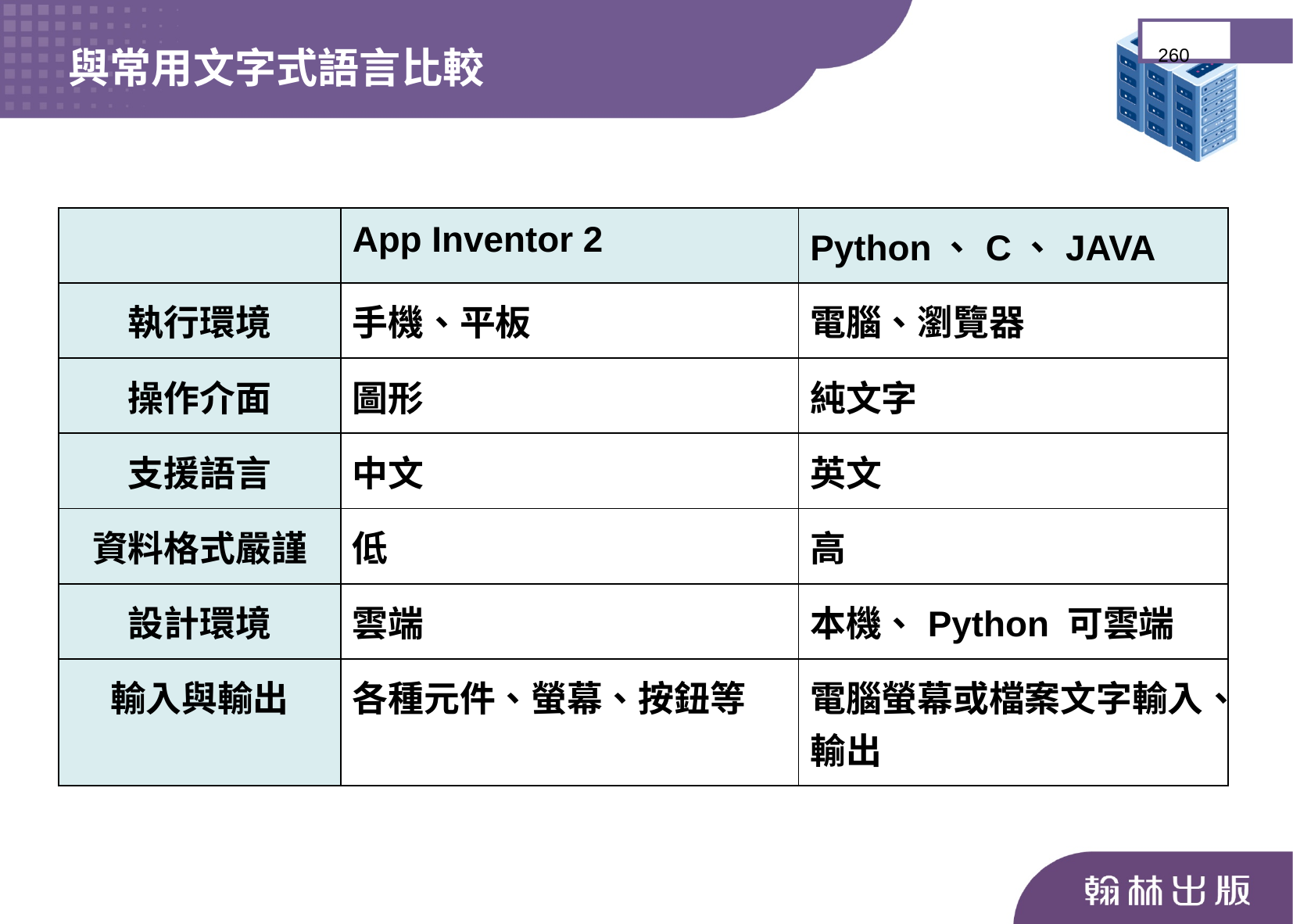

與常用文字式語言比較
260
|  | App Inventor 2 | Python、C、JAVA |
| --- | --- | --- |
| 執行環境 | 手機、平板 | 電腦、瀏覽器 |
| 操作介面 | 圖形 | 純文字 |
| 支援語言 | 中文 | 英文 |
| 資料格式嚴謹 | 低 | 高 |
| 設計環境 | 雲端 | 本機、Python 可雲端 |
| 輸入與輸出 | 各種元件、螢幕、按鈕等 | 電腦螢幕或檔案文字輸入、輸出 |